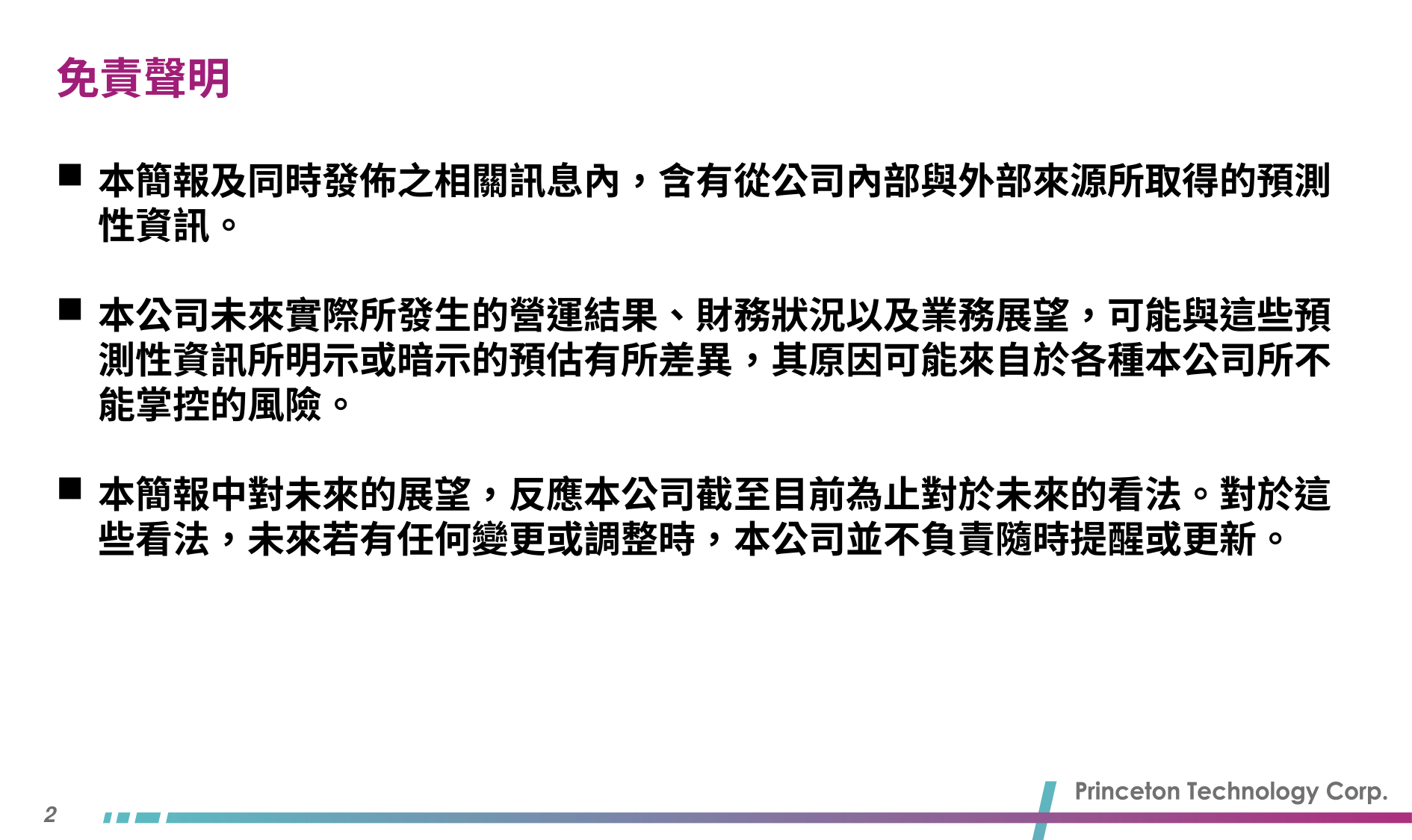

免責聲明
本簡報及同時發佈之相關訊息內，含有從公司內部與外部來源所取得的預測性資訊。

本公司未來實際所發生的營運結果、財務狀況以及業務展望，可能與這些預測性資訊所明示或暗示的預估有所差異，其原因可能來自於各種本公司所不能掌控的風險。

本簡報中對未來的展望，反應本公司截至目前為止對於未來的看法。對於這些看法，未來若有任何變更或調整時，本公司並不負責隨時提醒或更新。